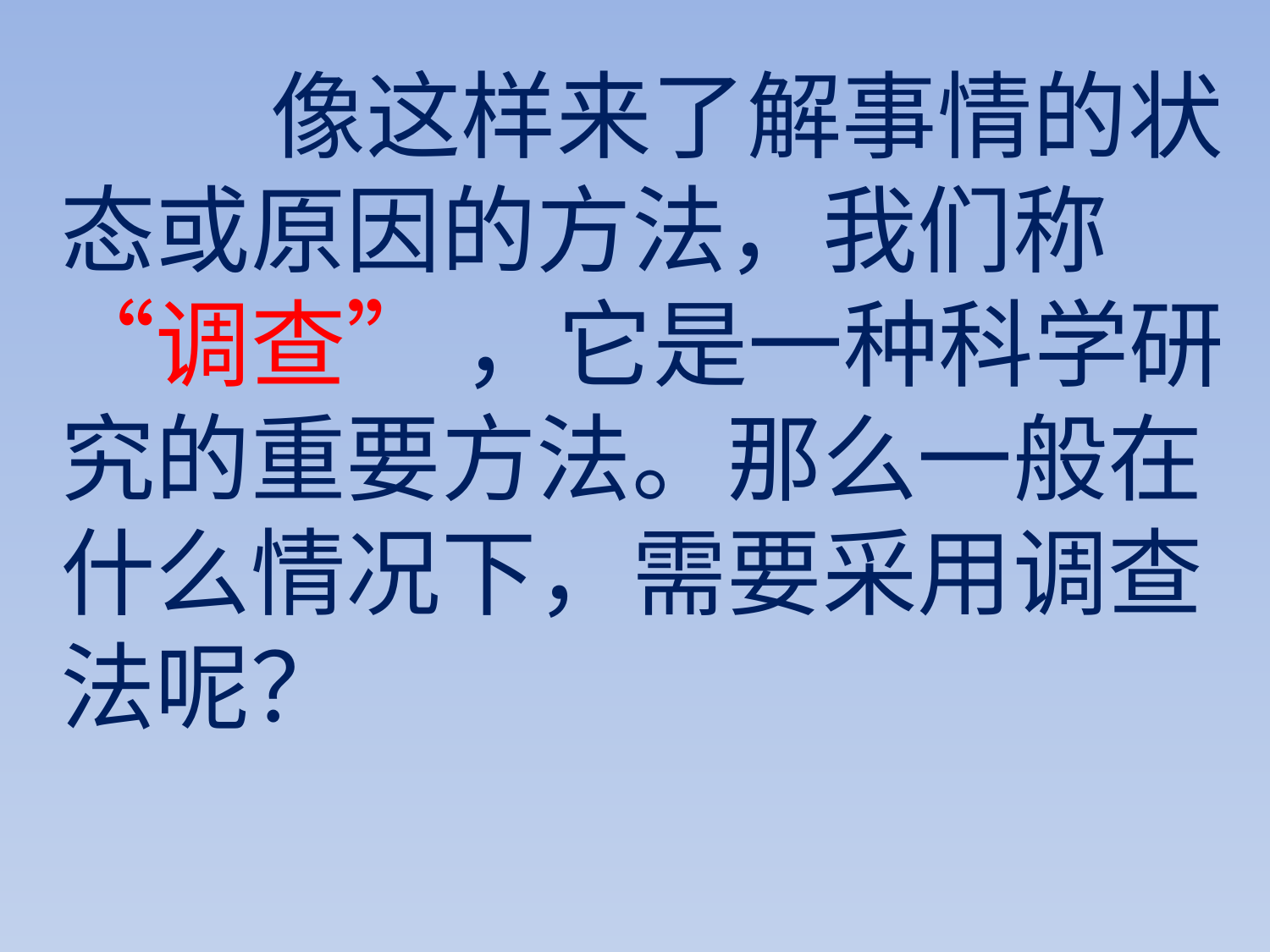

像这样来了解事情的状态或原因的方法，我们称“调查” ，它是一种科学研究的重要方法。那么一般在什么情况下，需要采用调查法呢？